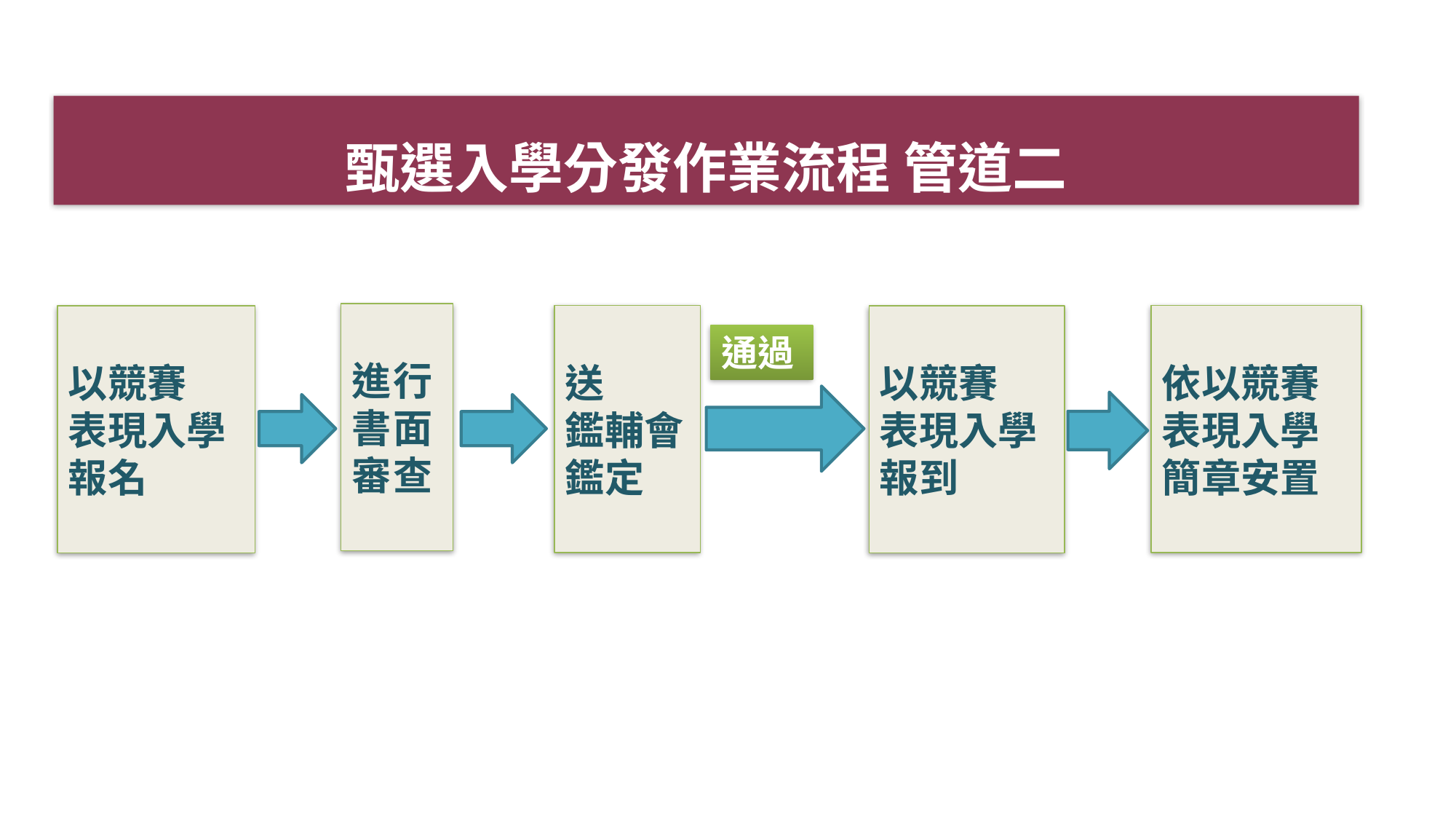

甄選入學分發作業流程 管道二

進行
書面
審查

送
鑑輔會 鑑定

依以競賽表現入學簡章安置

以競賽
表現入學
報名

以競賽
表現入學報到

通過